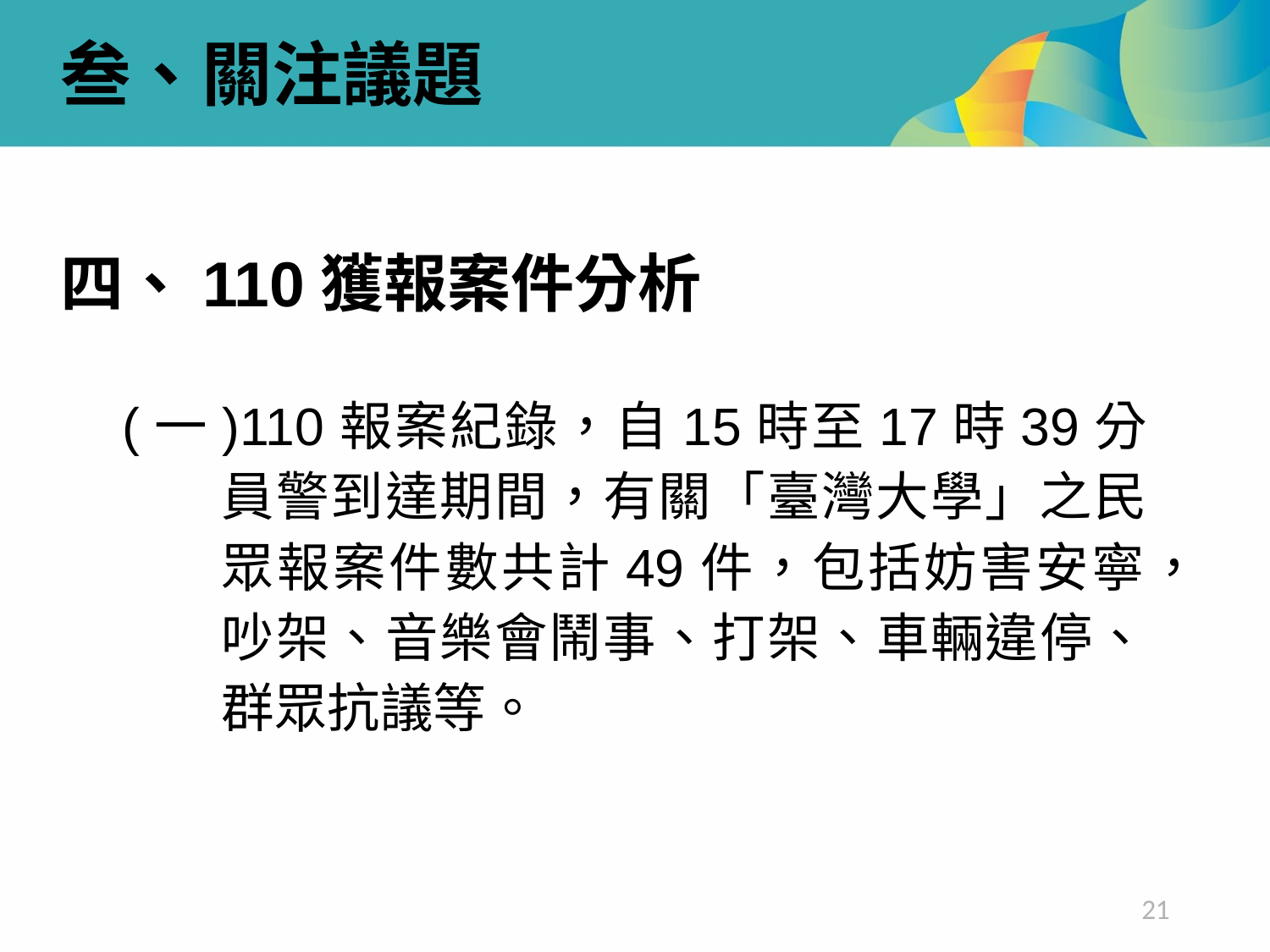

叁、關注議題
四、110獲報案件分析
(一)110報案紀錄，自15時至17時39分員警到達期間，有關「臺灣大學」之民眾報案件數共計49件，包括妨害安寧，吵架、音樂會鬧事、打架、車輛違停、群眾抗議等。
21